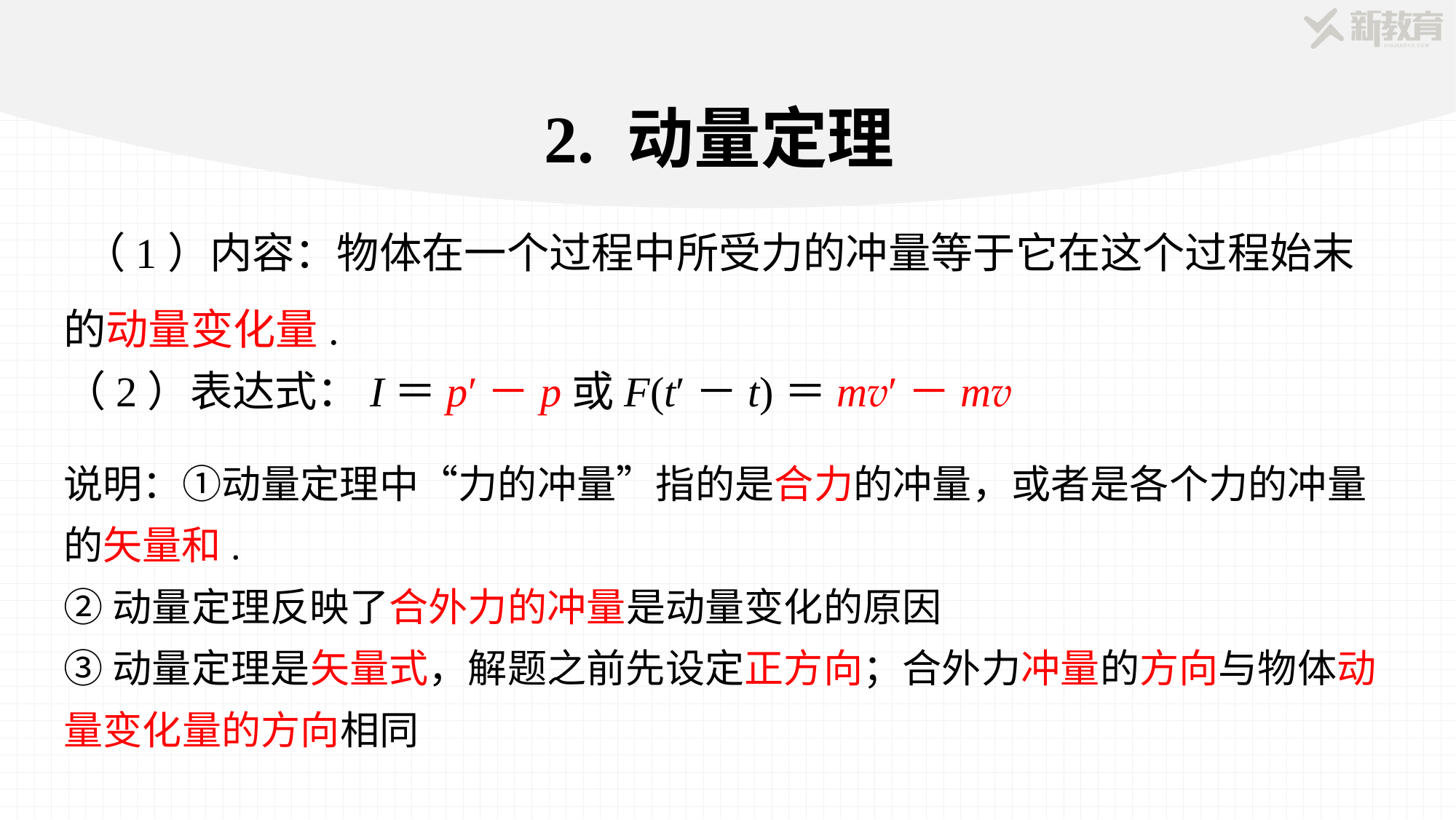

2. 动量定理
 （1）内容：物体在一个过程中所受力的冲量等于它在这个过程始末的动量变化量.

（2）表达式：I＝p′－p或F(t′－t)＝mv′－mv
说明：①动量定理中“力的冲量”指的是合力的冲量，或者是各个力的冲量的矢量和.
②动量定理反映了合外力的冲量是动量变化的原因
③动量定理是矢量式，解题之前先设定正方向；合外力冲量的方向与物体动量变化量的方向相同